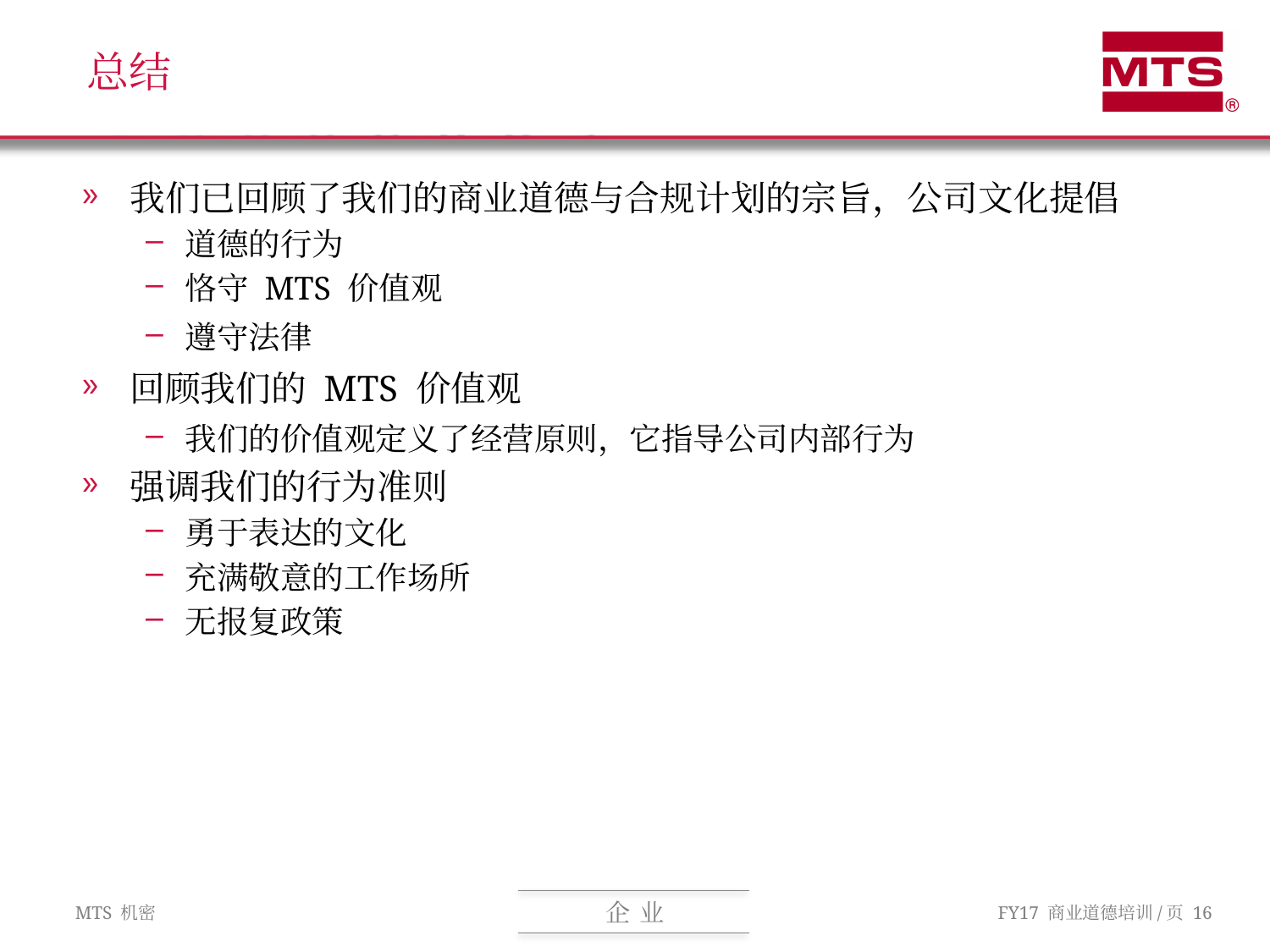

# 总结
我们已回顾了我们的商业道德与合规计划的宗旨，公司文化提倡
道德的行为
恪守 MTS 价值观
遵守法律
回顾我们的 MTS 价值观
我们的价值观定义了经营原则，它指导公司内部行为
强调我们的行为准则
勇于表达的文化
充满敬意的工作场所
无报复政策